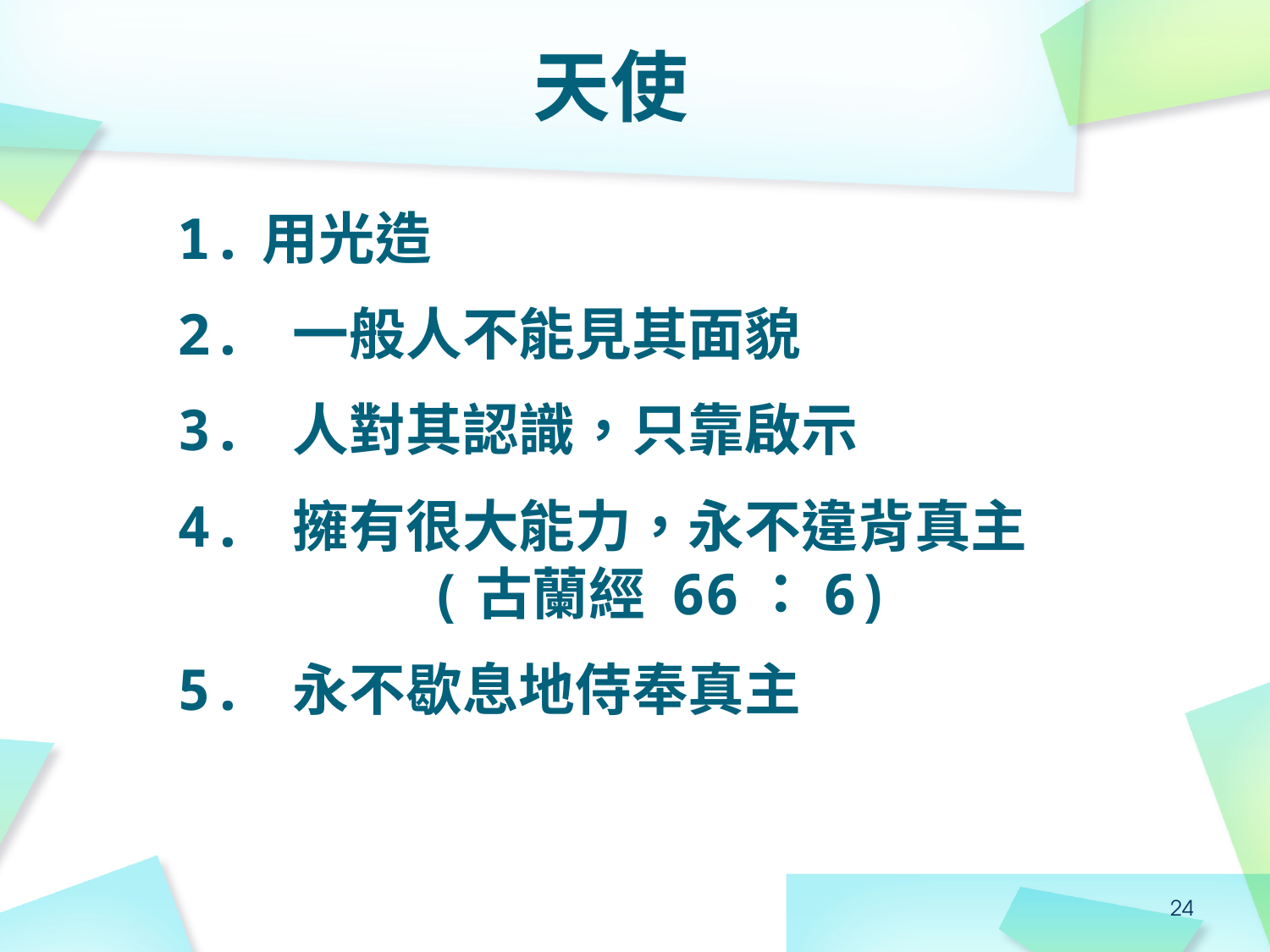

# 天使
1.	用光造
2. 一般人不能見其面貌
3. 人對其認識，只靠啟示
4. 擁有很大能力，永不違背真主	  (古蘭經 66：6)
5. 永不歇息地侍奉真主

24